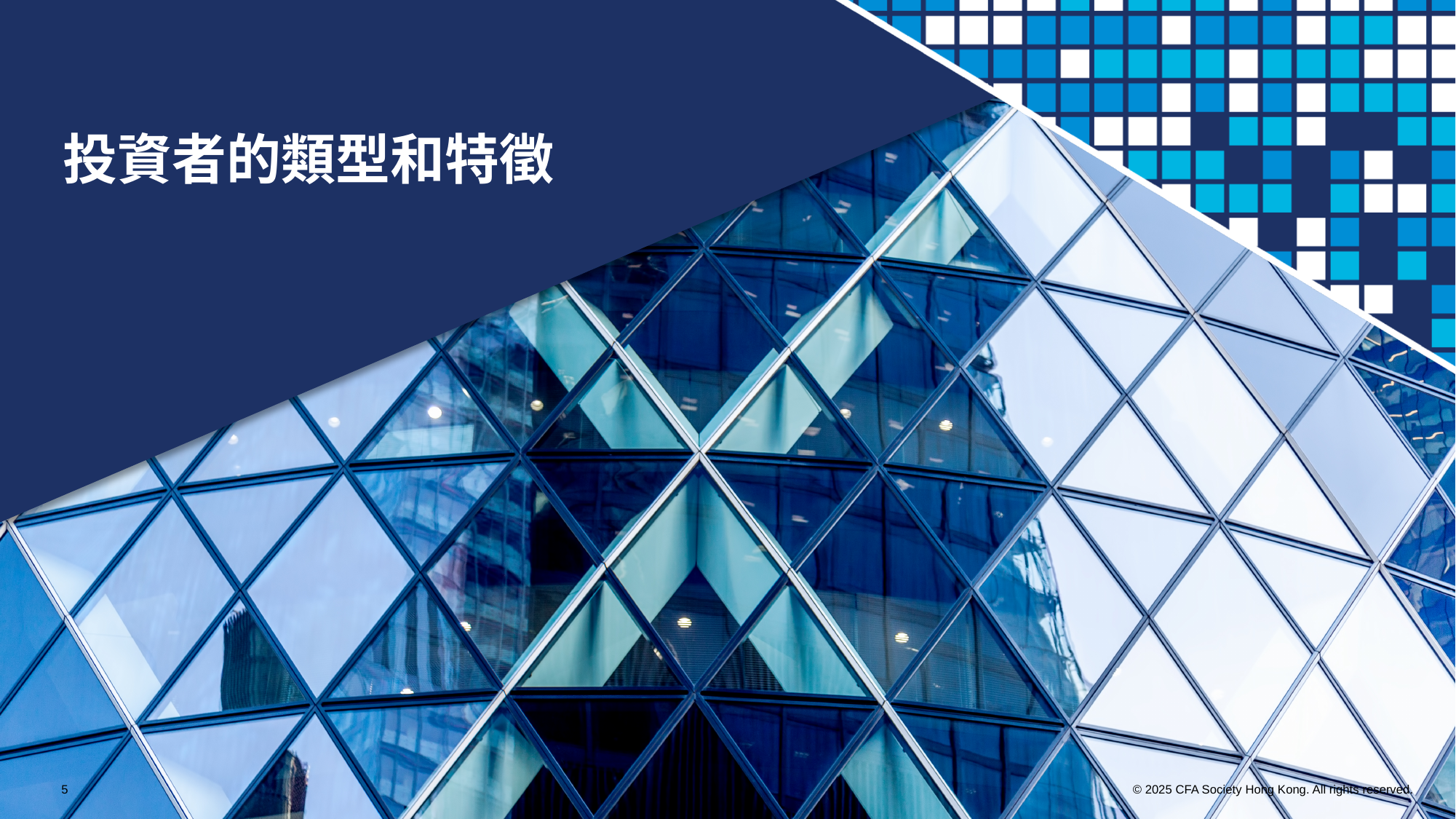

投資者的類型和特徵
5
© 2025 CFA Society Hong Kong. All rights reserved.